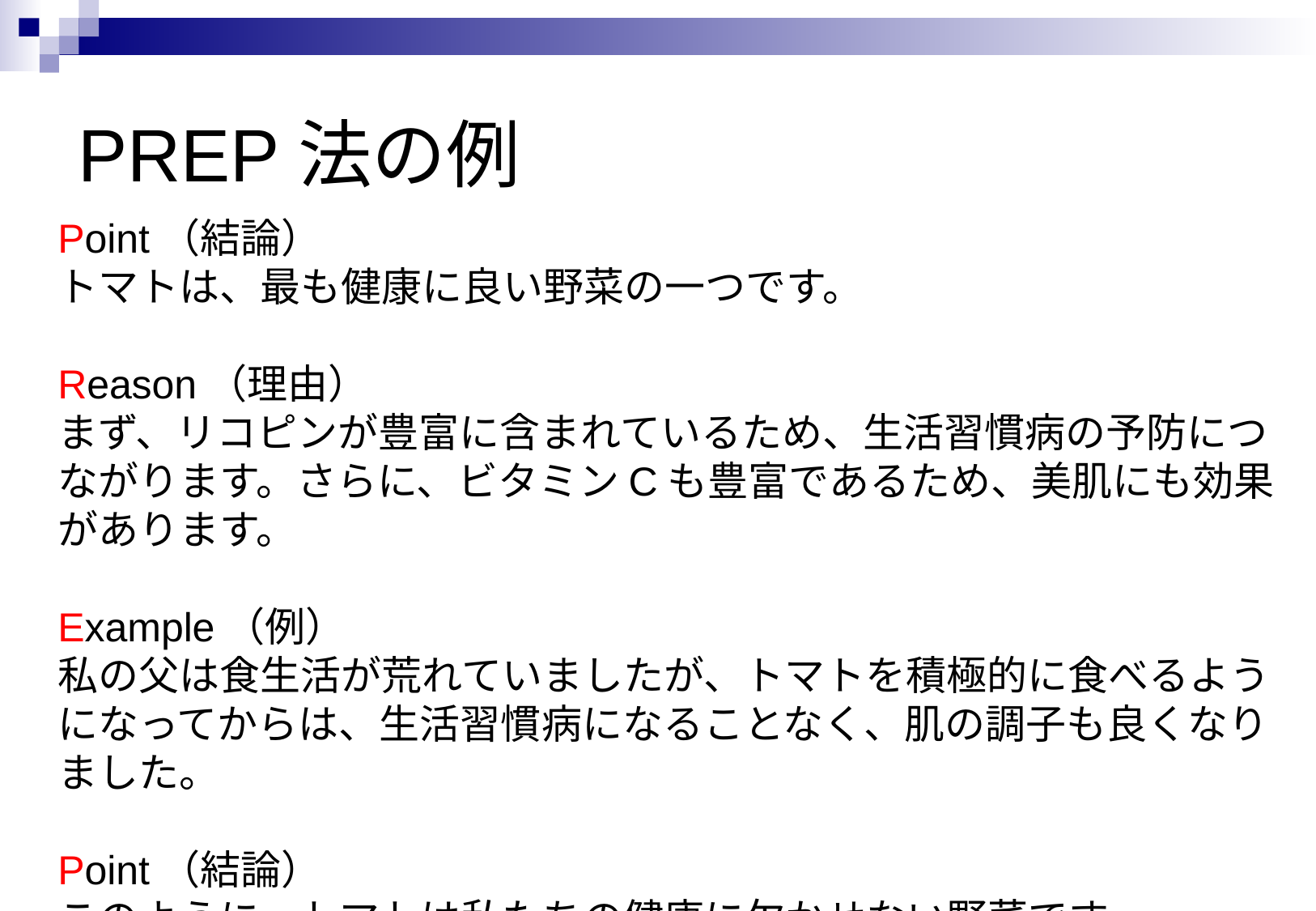

# PREP法の例
Point（結論）
トマトは、最も健康に良い野菜の一つです。

Reason（理由）
まず、リコピンが豊富に含まれているため、生活習慣病の予防につながります。さらに、ビタミンCも豊富であるため、美肌にも効果があります。

Example（例）
私の父は食生活が荒れていましたが、トマトを積極的に食べるようになってからは、生活習慣病になることなく、肌の調子も良くなりました。

Point（結論）
このように、トマトは私たちの健康に欠かせない野菜です。